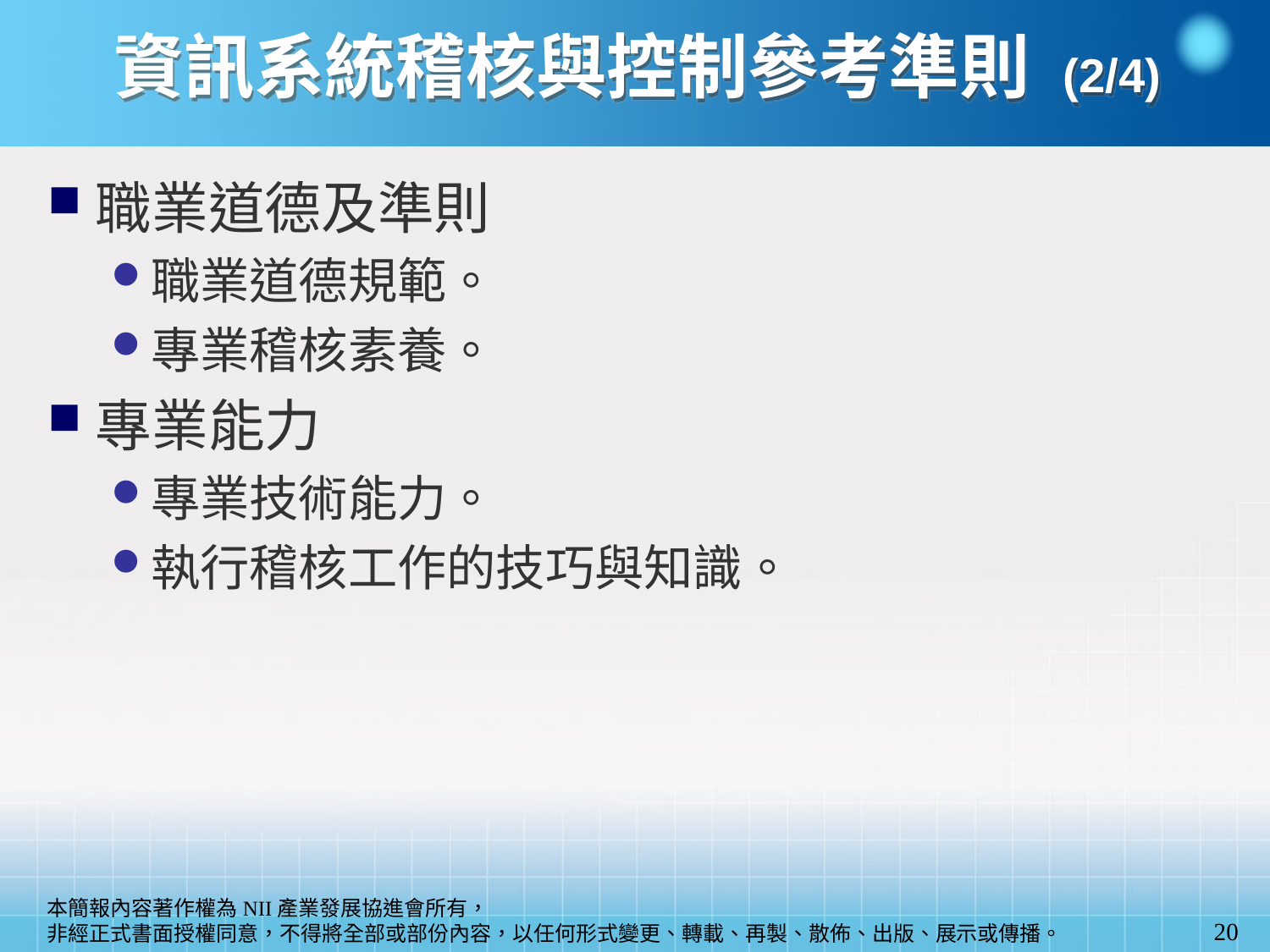

資訊系統稽核與控制參考準則 (2/4)
職業道德及準則
職業道德規範。
專業稽核素養。
專業能力
專業技術能力。
執行稽核工作的技巧與知識。
20